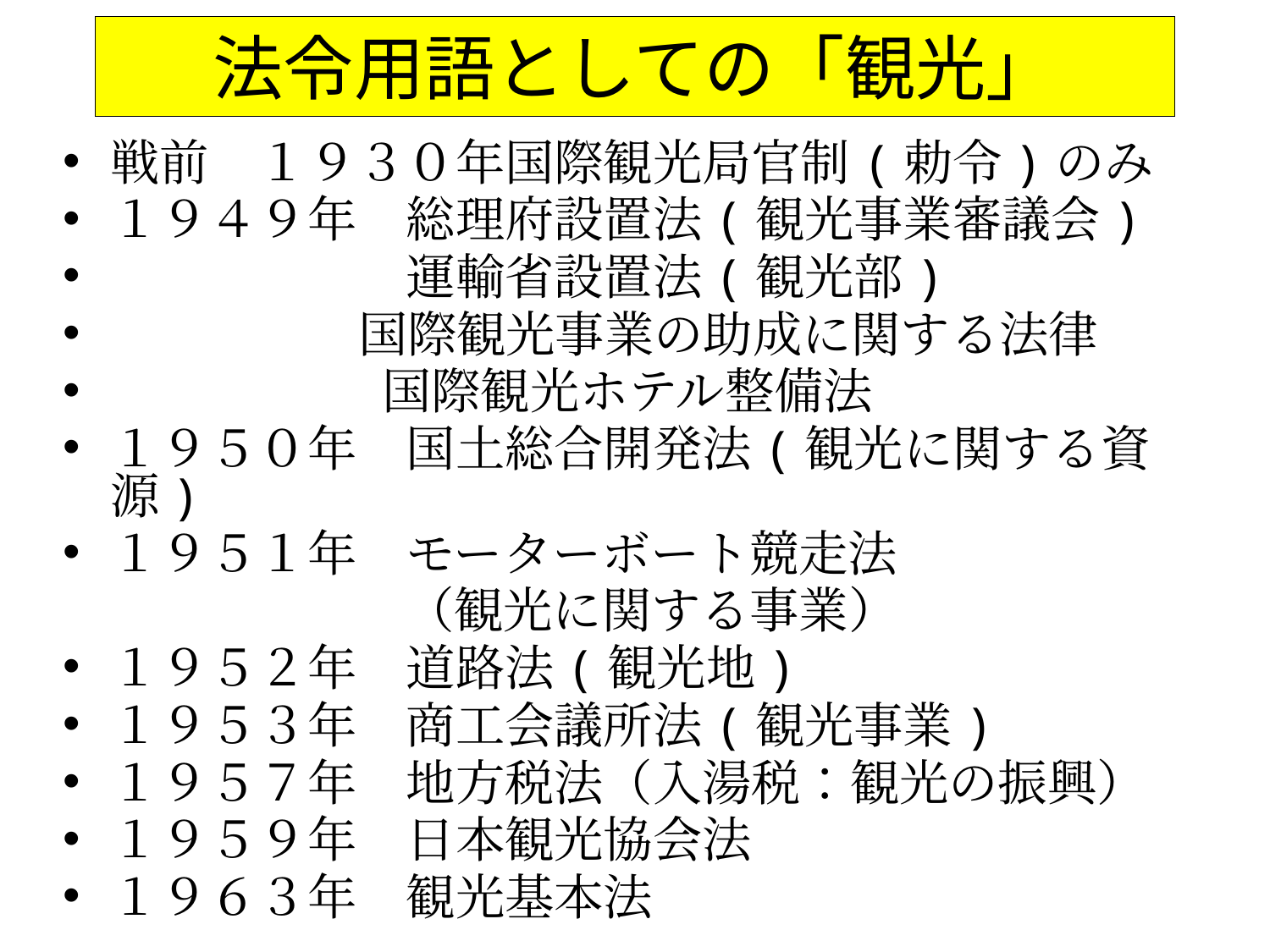

# 法令用語としての「観光」
戦前　１９３０年国際観光局官制(勅令)のみ
１９４９年　総理府設置法(観光事業審議会)
　　　　　　運輸省設置法(観光部)
　　　　    国際観光事業の助成に関する法律
　　　　　  国際観光ホテル整備法
１９５０年　国土総合開発法(観光に関する資源)
１９５１年　モーターボート競走法
                          （観光に関する事業）
１９５２年　道路法(観光地)
１９５３年　商工会議所法(観光事業)
１９５７年　地方税法（入湯税：観光の振興）
１９５９年　日本観光協会法
１９６３年　観光基本法